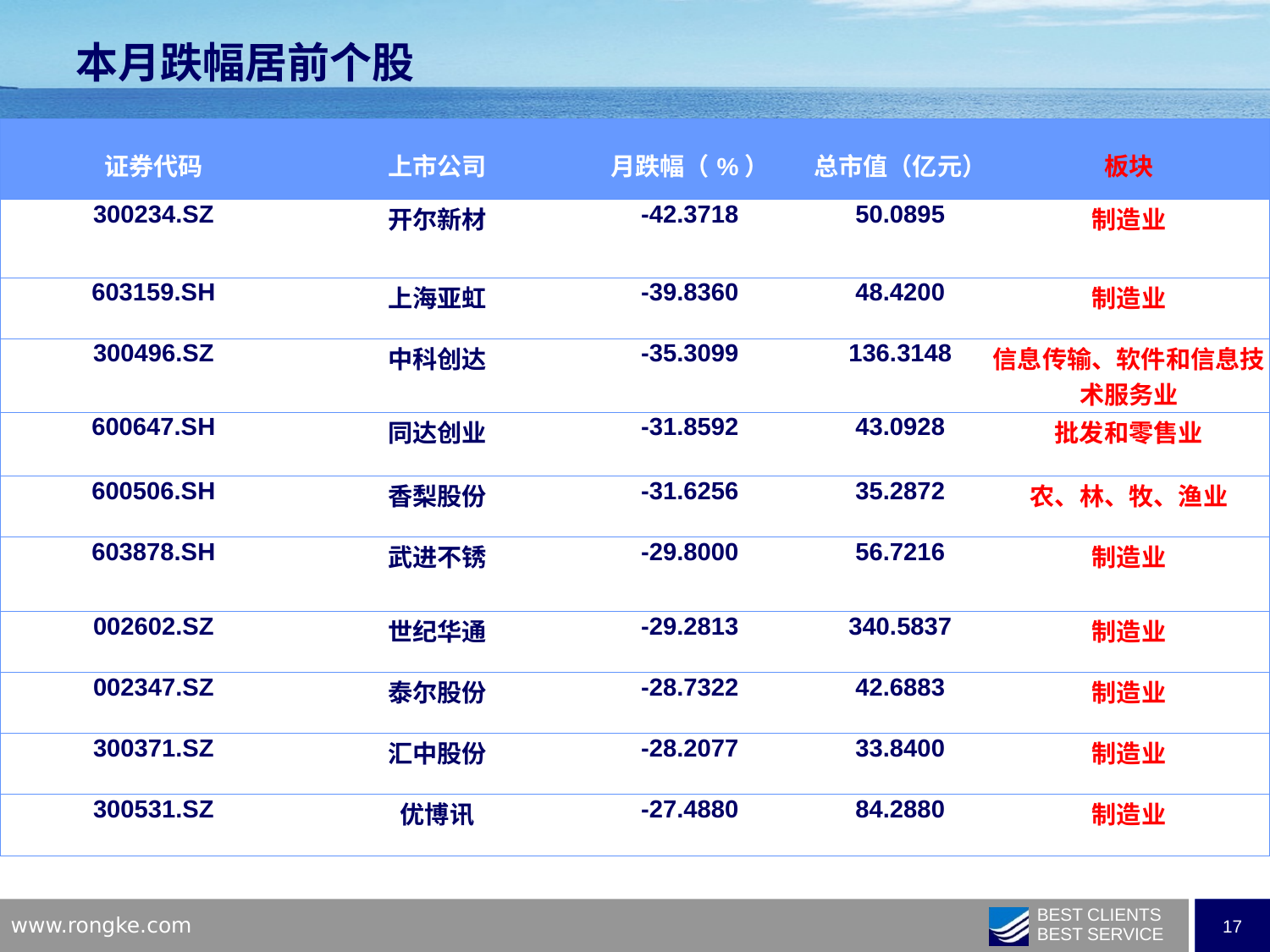

本月跌幅居前个股
| 证券代码 | 上市公司 | 月跌幅（%） | 总市值（亿元） | 板块 |
| --- | --- | --- | --- | --- |
| 300234.SZ | 开尔新材 | -42.3718 | 50.0895 | 制造业 |
| 603159.SH | 上海亚虹 | -39.8360 | 48.4200 | 制造业 |
| 300496.SZ | 中科创达 | -35.3099 | 136.3148 | 信息传输、软件和信息技术服务业 |
| 600647.SH | 同达创业 | -31.8592 | 43.0928 | 批发和零售业 |
| 600506.SH | 香梨股份 | -31.6256 | 35.2872 | 农、林、牧、渔业 |
| 603878.SH | 武进不锈 | -29.8000 | 56.7216 | 制造业 |
| 002602.SZ | 世纪华通 | -29.2813 | 340.5837 | 制造业 |
| 002347.SZ | 泰尔股份 | -28.7322 | 42.6883 | 制造业 |
| 300371.SZ | 汇中股份 | -28.2077 | 33.8400 | 制造业 |
| 300531.SZ | 优博讯 | -27.4880 | 84.2880 | 制造业 |